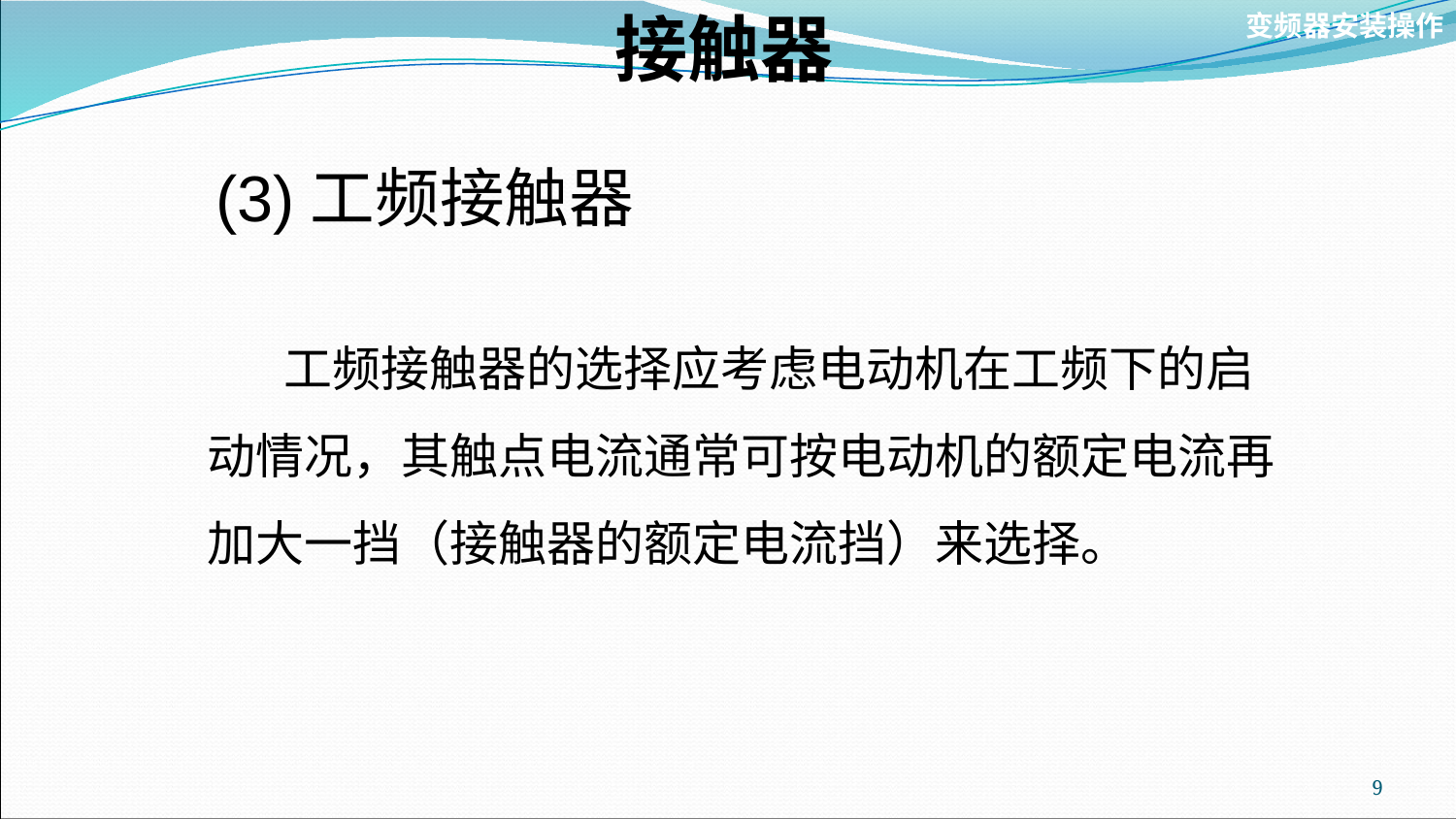

# 接触器
变频器安装操作
 (3)工频接触器
      工频接触器的选择应考虑电动机在工频下的启动情况，其触点电流通常可按电动机的额定电流再加大一挡（接触器的额定电流挡）来选择。
9